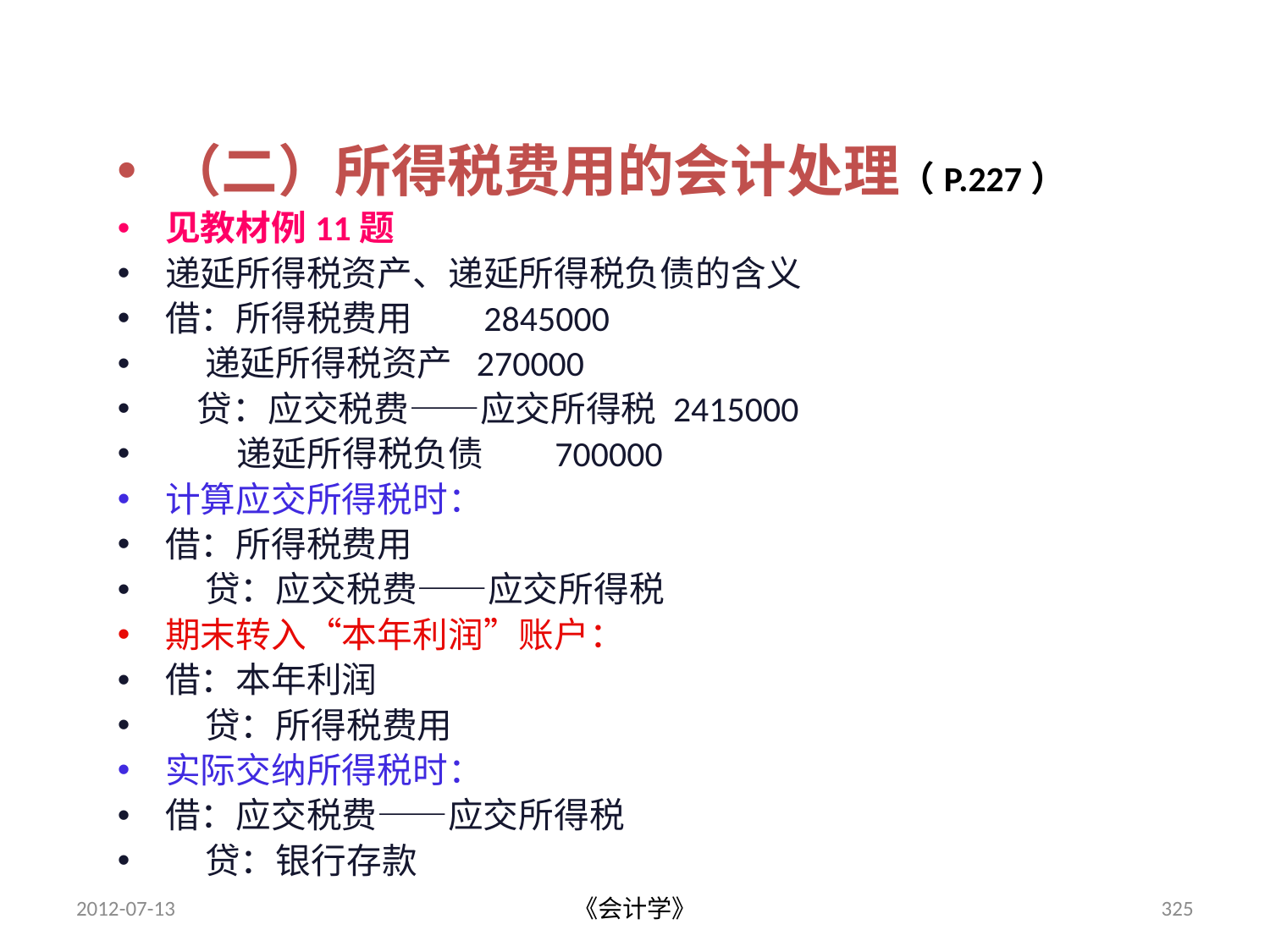

（二）所得税费用的会计处理（P.227）
见教材例11题
递延所得税资产、递延所得税负债的含义
借：所得税费用        2845000
    递延所得税资产  270000
   贷：应交税费——应交所得税 2415000
        递延所得税负债        700000
计算应交所得税时：
借：所得税费用
    贷：应交税费——应交所得税
期末转入“本年利润”账户：
借：本年利润
    贷：所得税费用
实际交纳所得税时：
借：应交税费——应交所得税
    贷：银行存款
2012-07-13
《会计学》
325